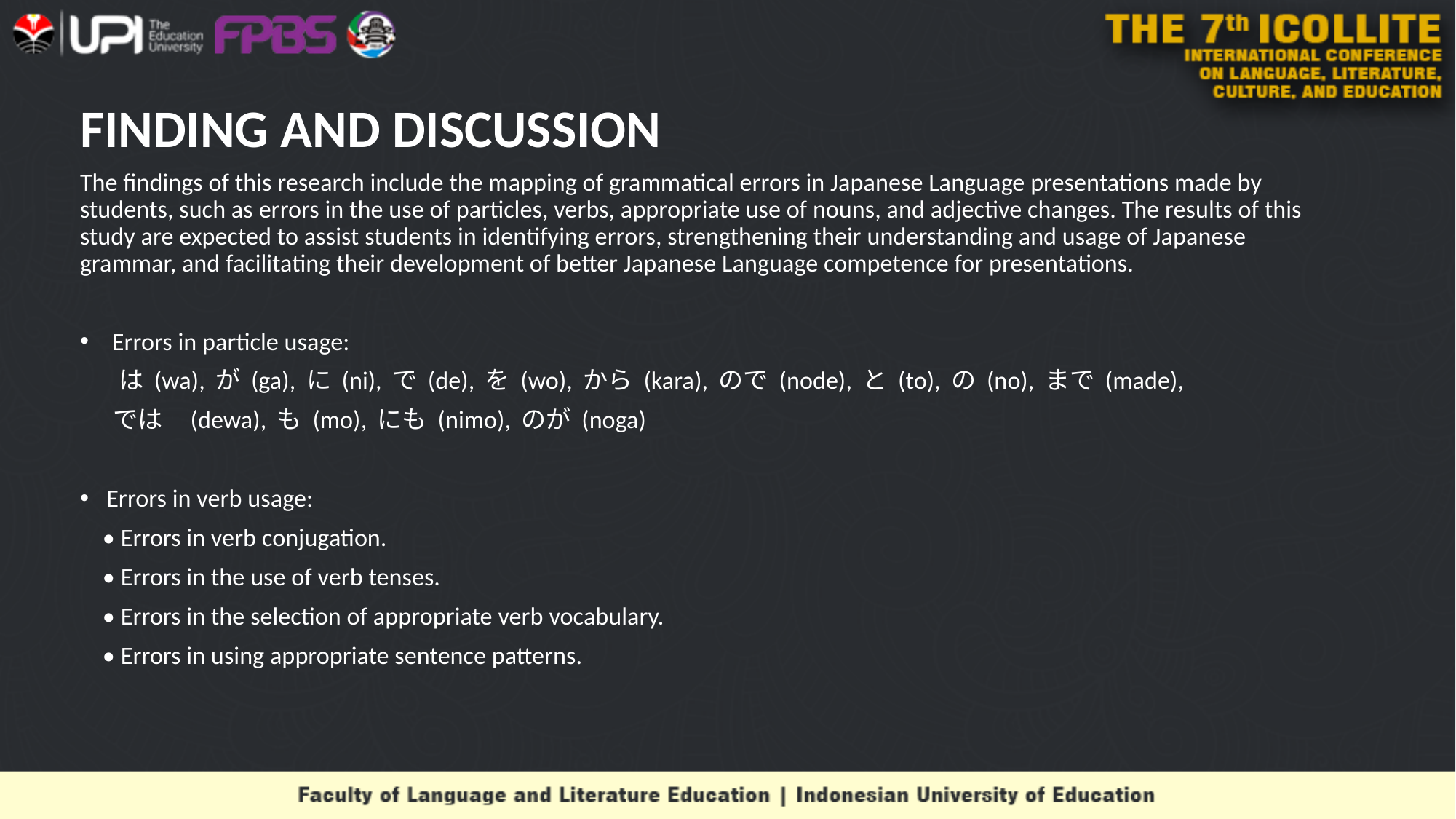

# FINDING AND DISCUSSION
The findings of this research include the mapping of grammatical errors in Japanese Language presentations made by students, such as errors in the use of particles, verbs, appropriate use of nouns, and adjective changes. The results of this study are expected to assist students in identifying errors, strengthening their understanding and usage of Japanese grammar, and facilitating their development of better Japanese Language competence for presentations.

 Errors in particle usage:
      は (wa), が (ga), に (ni), で (de), を (wo), から (kara), ので (node), と (to), の (no), まで (made),
     では    (dewa), も (mo), にも (nimo), のが (noga)

Errors in verb usage:
    • Errors in verb conjugation.
    • Errors in the use of verb tenses.
    • Errors in the selection of appropriate verb vocabulary.
    • Errors in using appropriate sentence patterns.